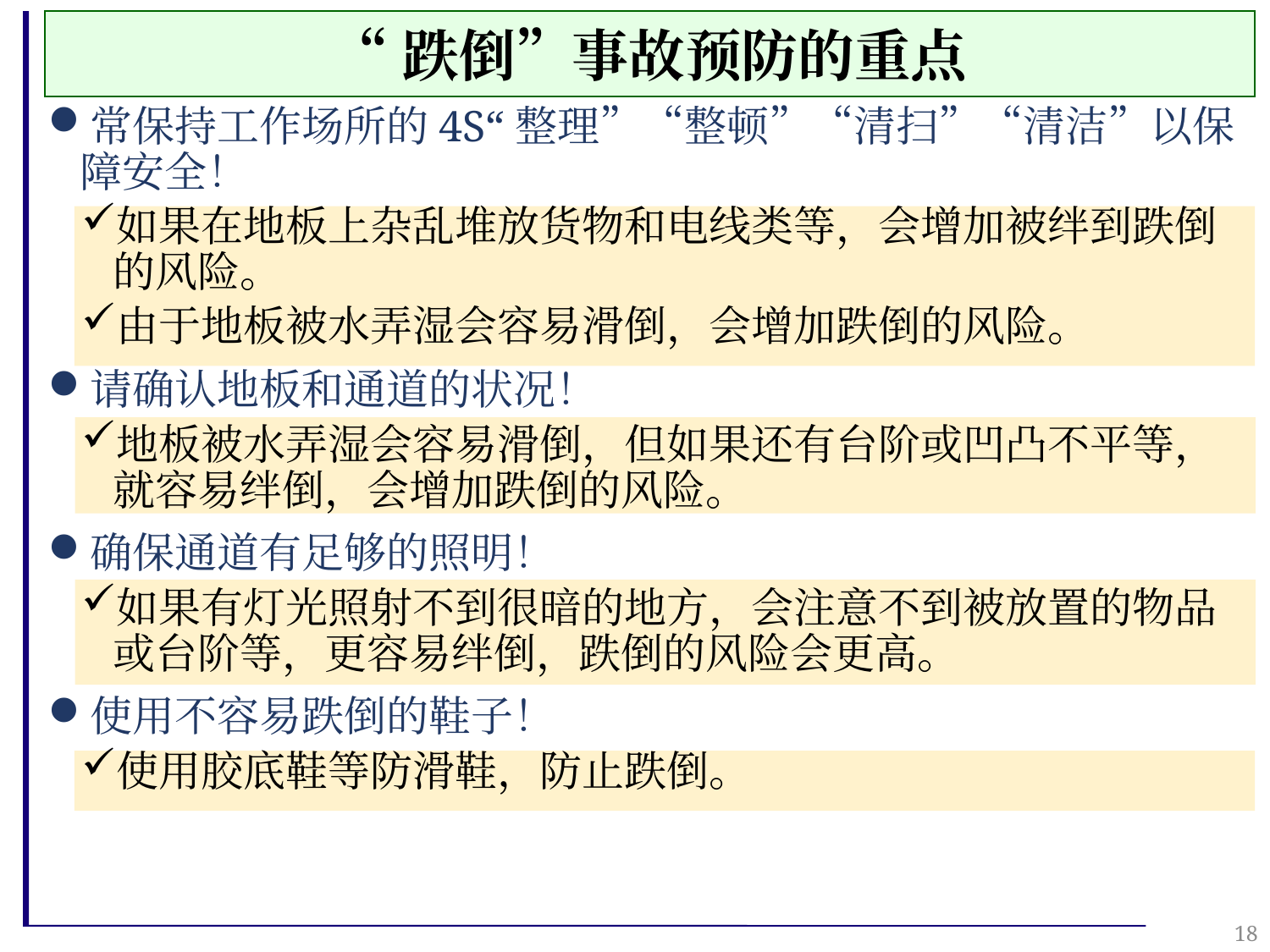

“跌倒”事故预防的重点
常保持工作场所的4S“整理”“整顿”“清扫”“清洁”以保障安全！
如果在地板上杂乱堆放货物和电线类等，会增加被绊到跌倒的风险。
由于地板被水弄湿会容易滑倒，会增加跌倒的风险。
请确认地板和通道的状况！
地板被水弄湿会容易滑倒，但如果还有台阶或凹凸不平等，就容易绊倒，会增加跌倒的风险。
确保通道有足够的照明！
如果有灯光照射不到很暗的地方，会注意不到被放置的物品或台阶等，更容易绊倒，跌倒的风险会更高。
使用不容易跌倒的鞋子！
使用胶底鞋等防滑鞋，防止跌倒。

18